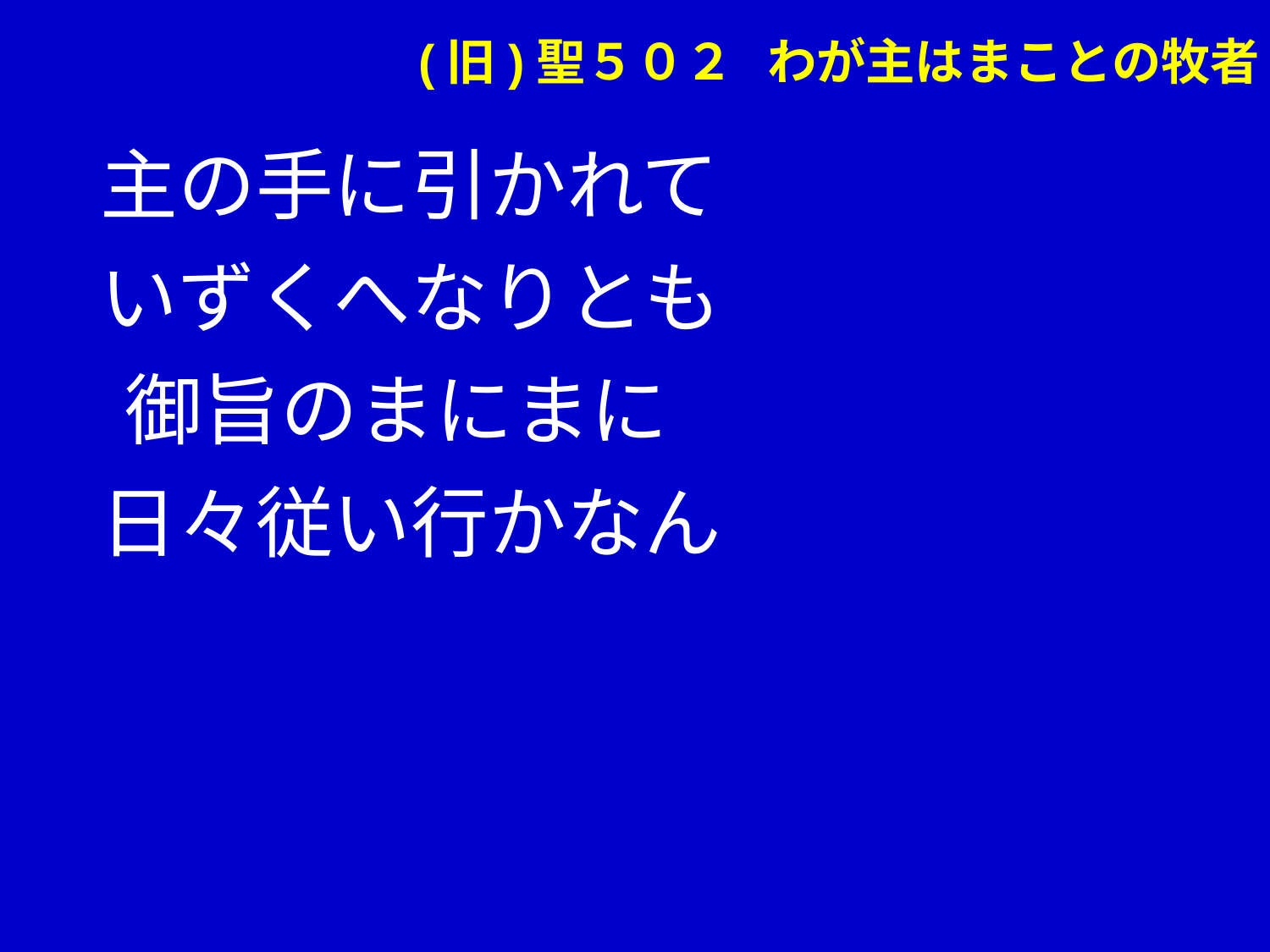

(旧)聖５０２   わが主はまことの牧者
   主の手に引かれて
   いずくへなりとも
　 御旨のまにまに
   日々従い行かなん